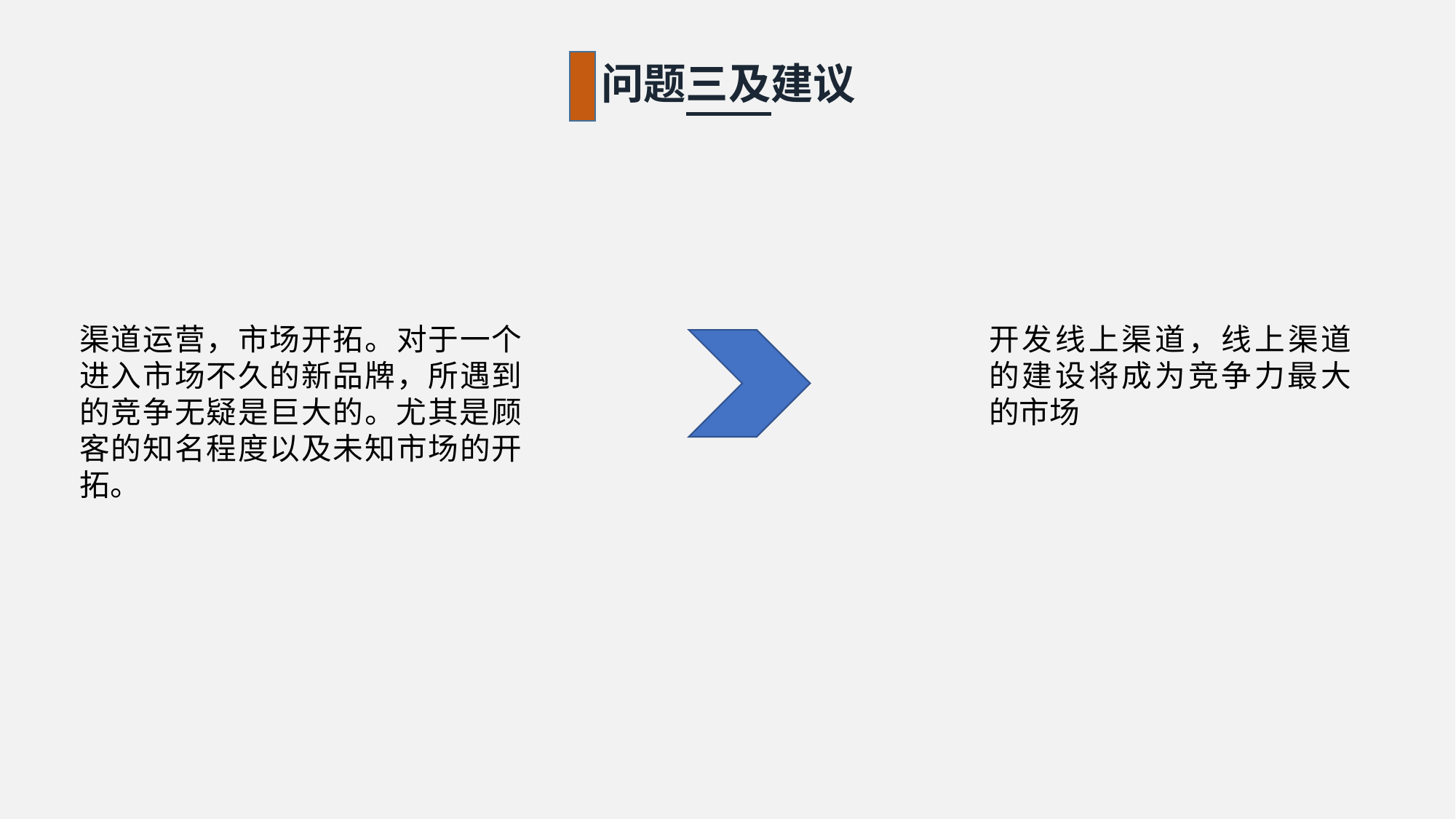

问题三及建议

开发线上渠道，线上渠道的建设将成为竞争力最大的市场
渠道运营，市场开拓。对于一个进入市场不久的新品牌，所遇到的竞争无疑是巨大的。尤其是顾客的知名程度以及未知市场的开拓。